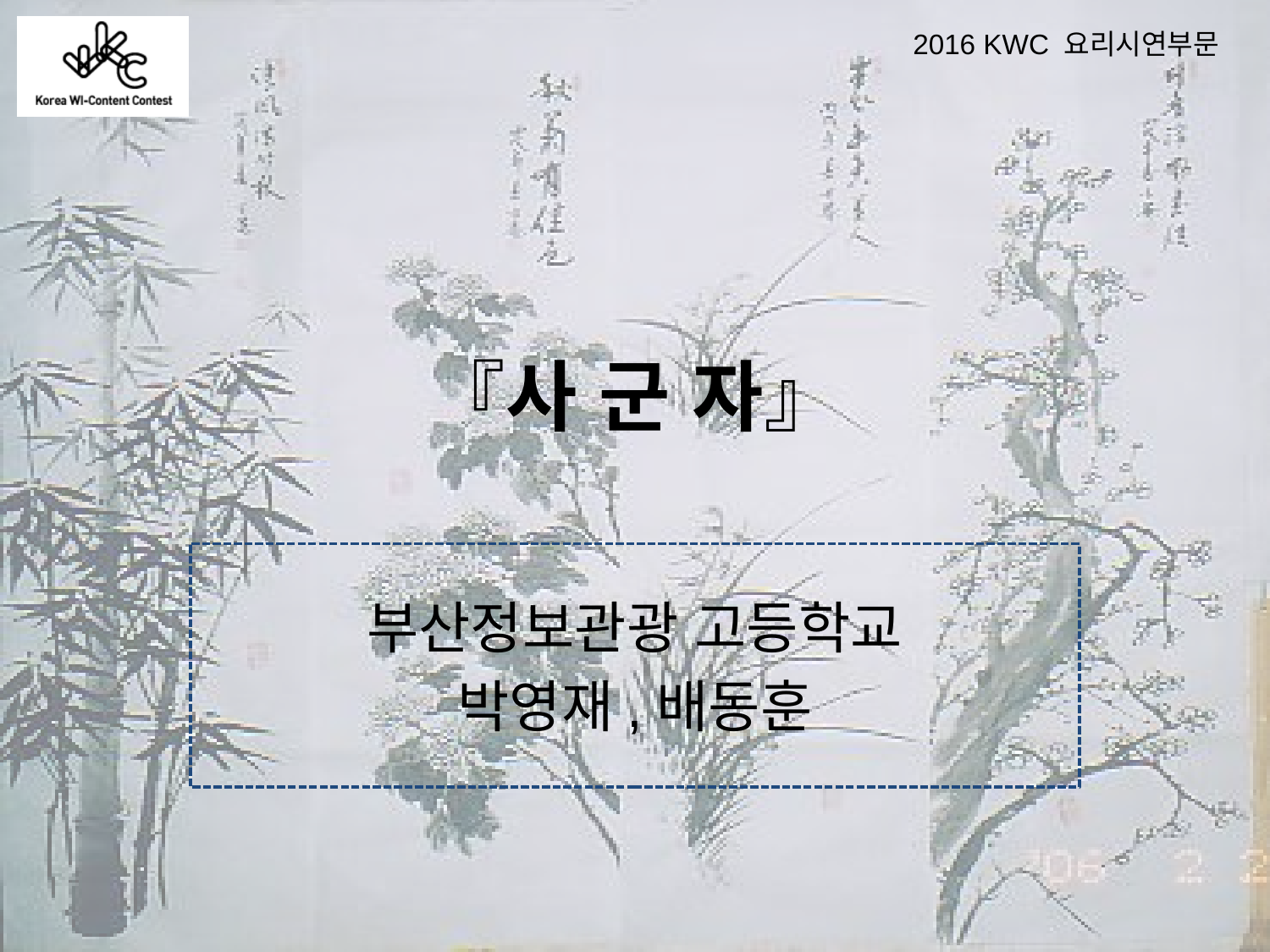

# 『사 군 자』
부산정보관광 고등학교
박영재,배동훈